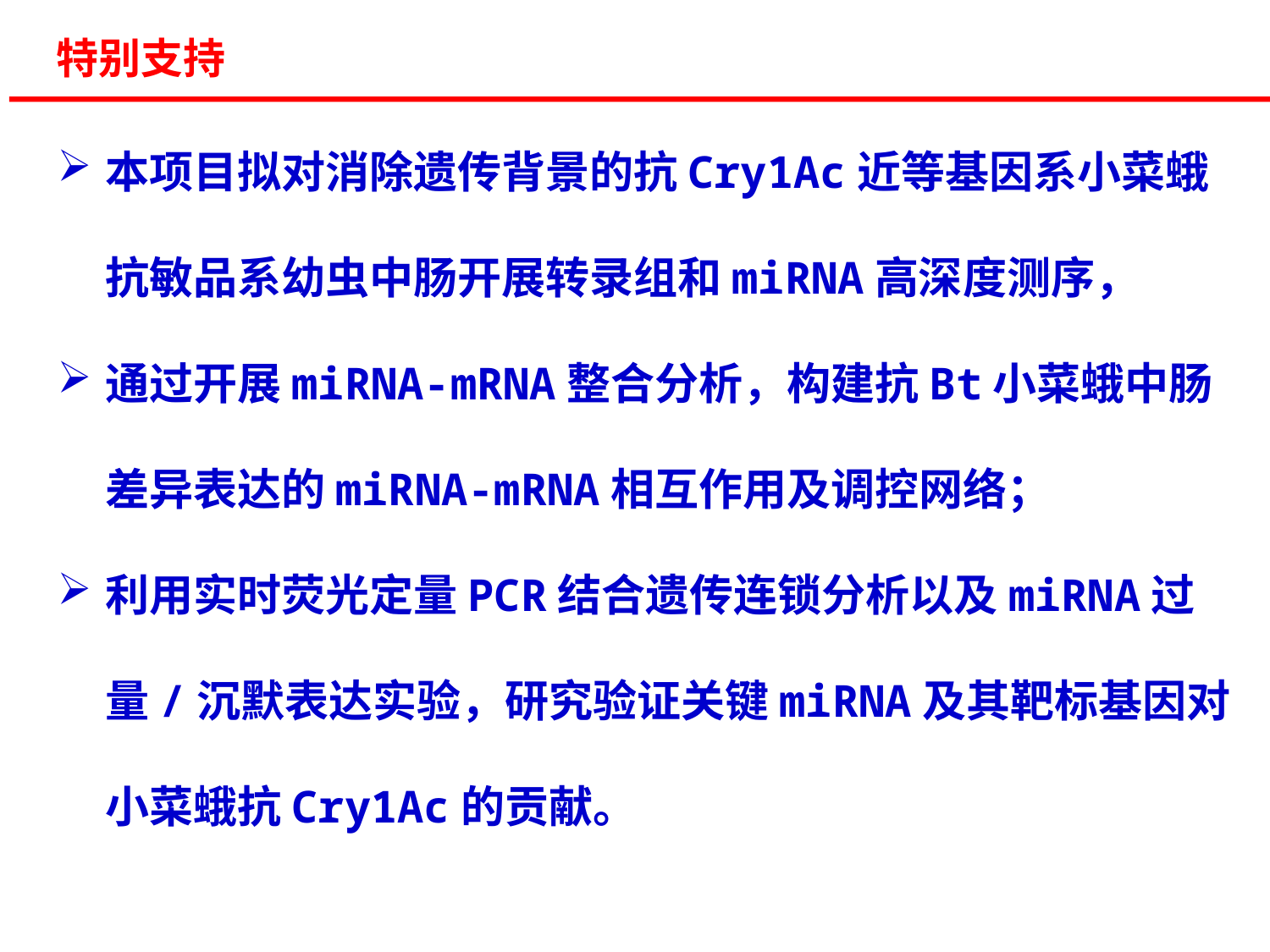

特别支持
本项目拟对消除遗传背景的抗Cry1Ac近等基因系小菜蛾抗敏品系幼虫中肠开展转录组和miRNA高深度测序，
通过开展miRNA-mRNA整合分析，构建抗Bt小菜蛾中肠差异表达的miRNA-mRNA相互作用及调控网络；
利用实时荧光定量PCR结合遗传连锁分析以及miRNA过量/沉默表达实验，研究验证关键miRNA及其靶标基因对小菜蛾抗Cry1Ac的贡献。